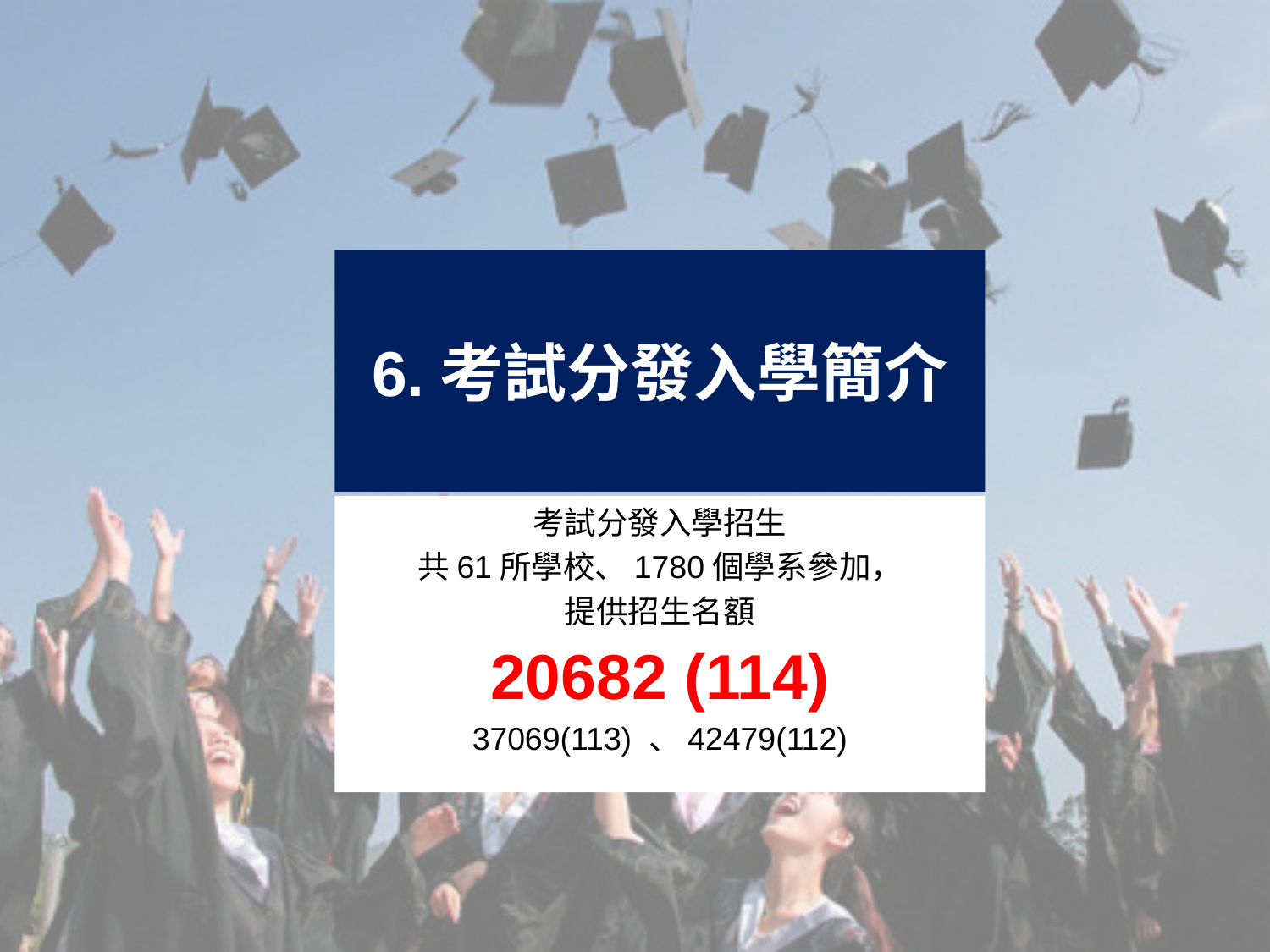

6.考試分發入學簡介

考試分發入學招生
共61所學校、1780個學系參加，
提供招生名額
20682 (114)
37069(113) 、42479(112)